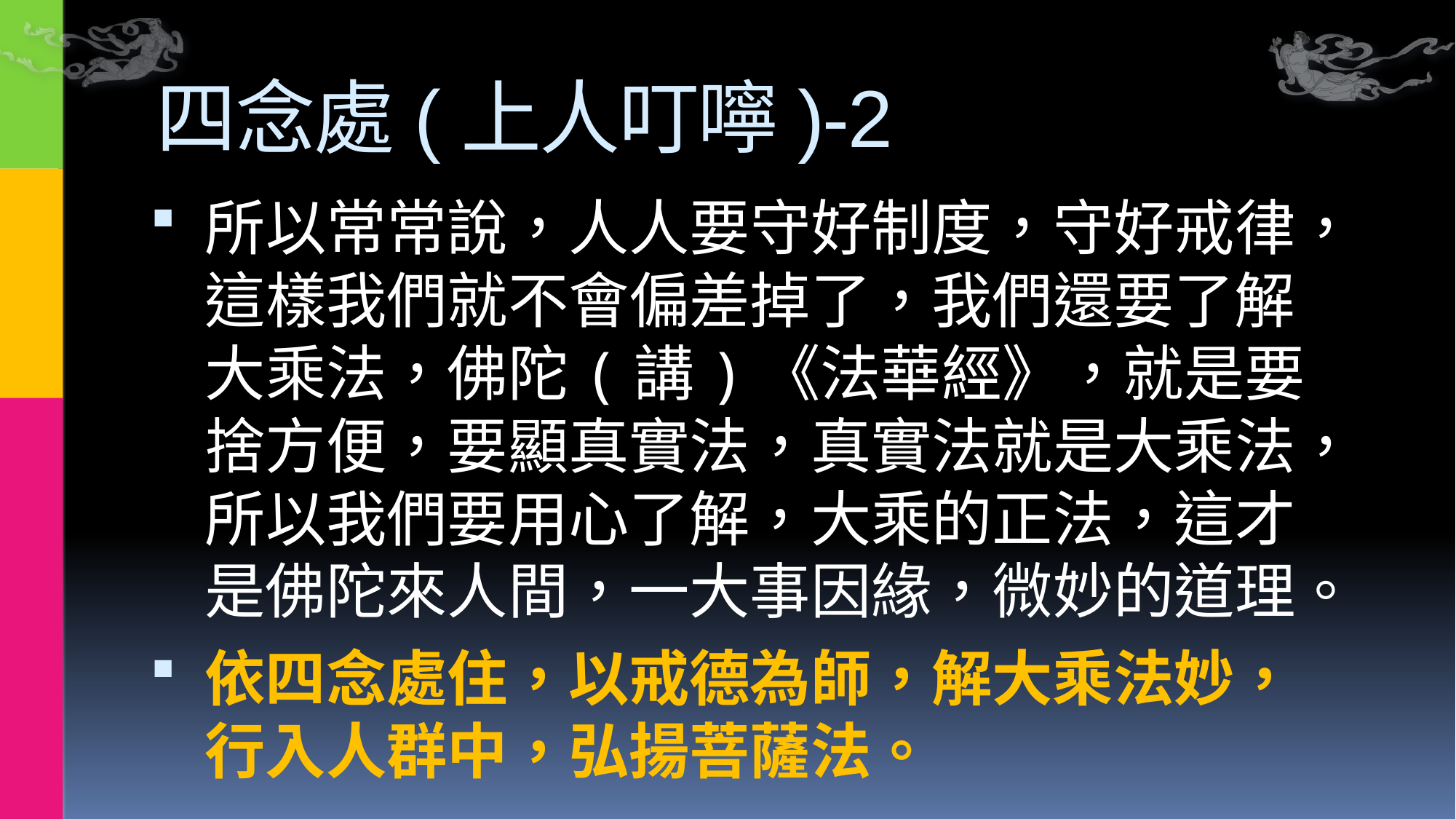

# 四念處(上人叮嚀)-2
所以常常說，人人要守好制度，守好戒律，這樣我們就不會偏差掉了，我們還要了解大乘法，佛陀(講)《法華經》，就是要捨方便，要顯真實法，真實法就是大乘法，所以我們要用心了解，大乘的正法，這才是佛陀來人間，一大事因緣，微妙的道理。
依四念處住，以戒德為師，解大乘法妙，行入人群中，弘揚菩薩法。